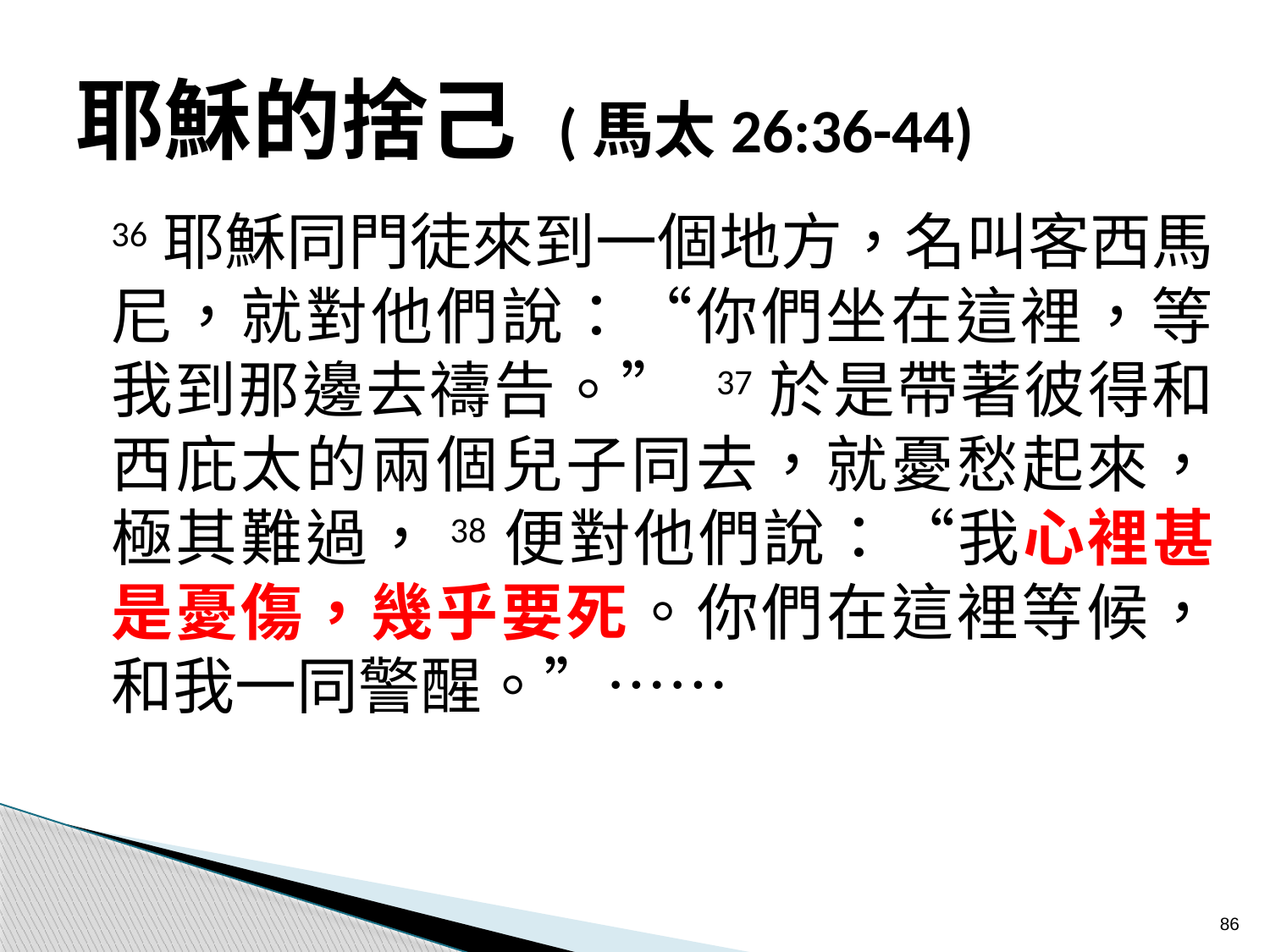

# 耶穌的捨己 (馬太26:36-44)
36耶穌同門徒來到一個地方，名叫客西馬尼，就對他們說：“你們坐在這裡，等我到那邊去禱告。” 37於是帶著彼得和西庇太的兩個兒子同去，就憂愁起來，極其難過，38便對他們說：“我心裡甚是憂傷，幾乎要死。你們在這裡等候，和我一同警醒。”……
86